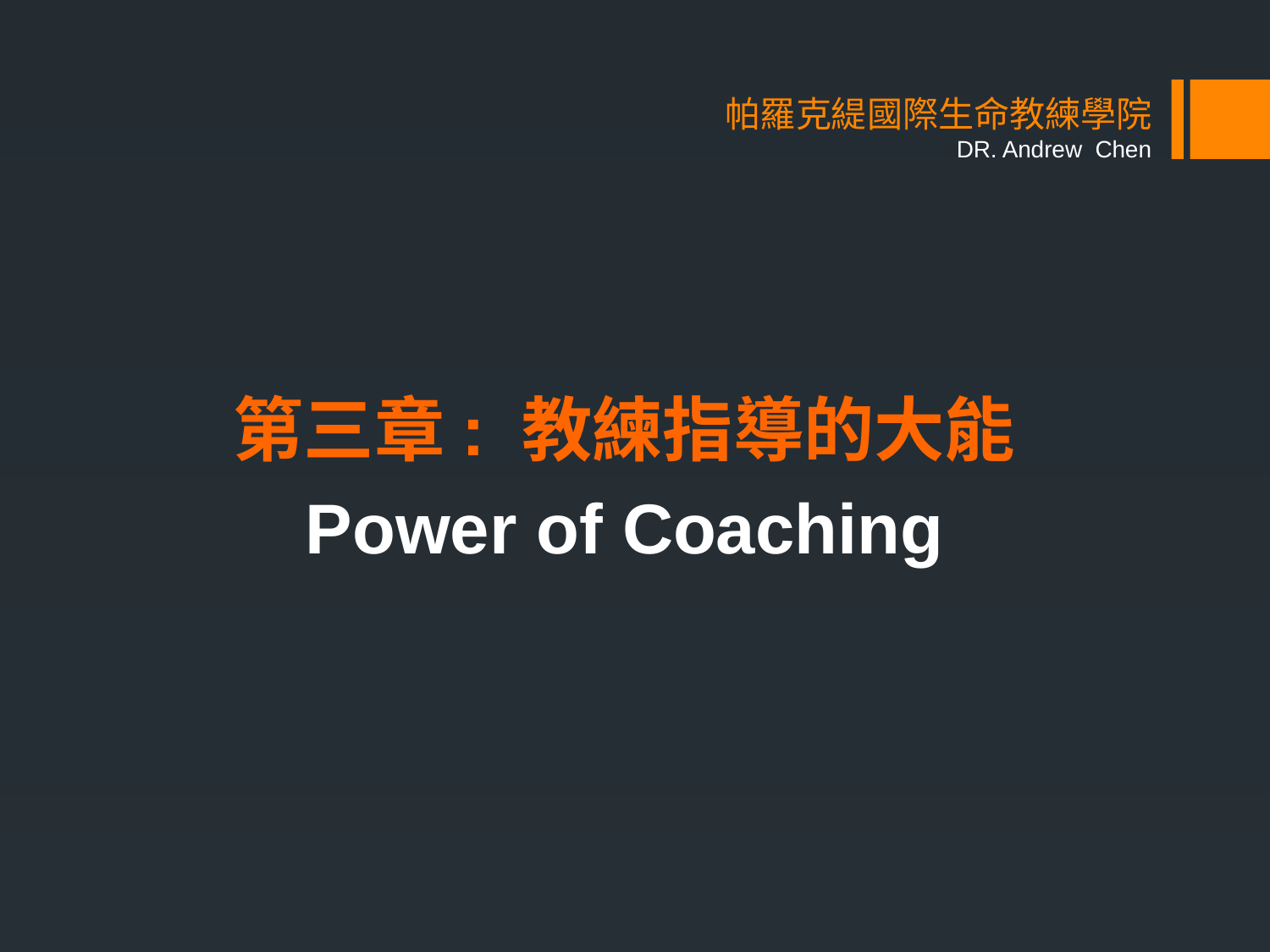

# 帕羅克緹國際生命教練學院 DR. Andrew  Chen

第三章: 教練指導的大能
Power of Coaching